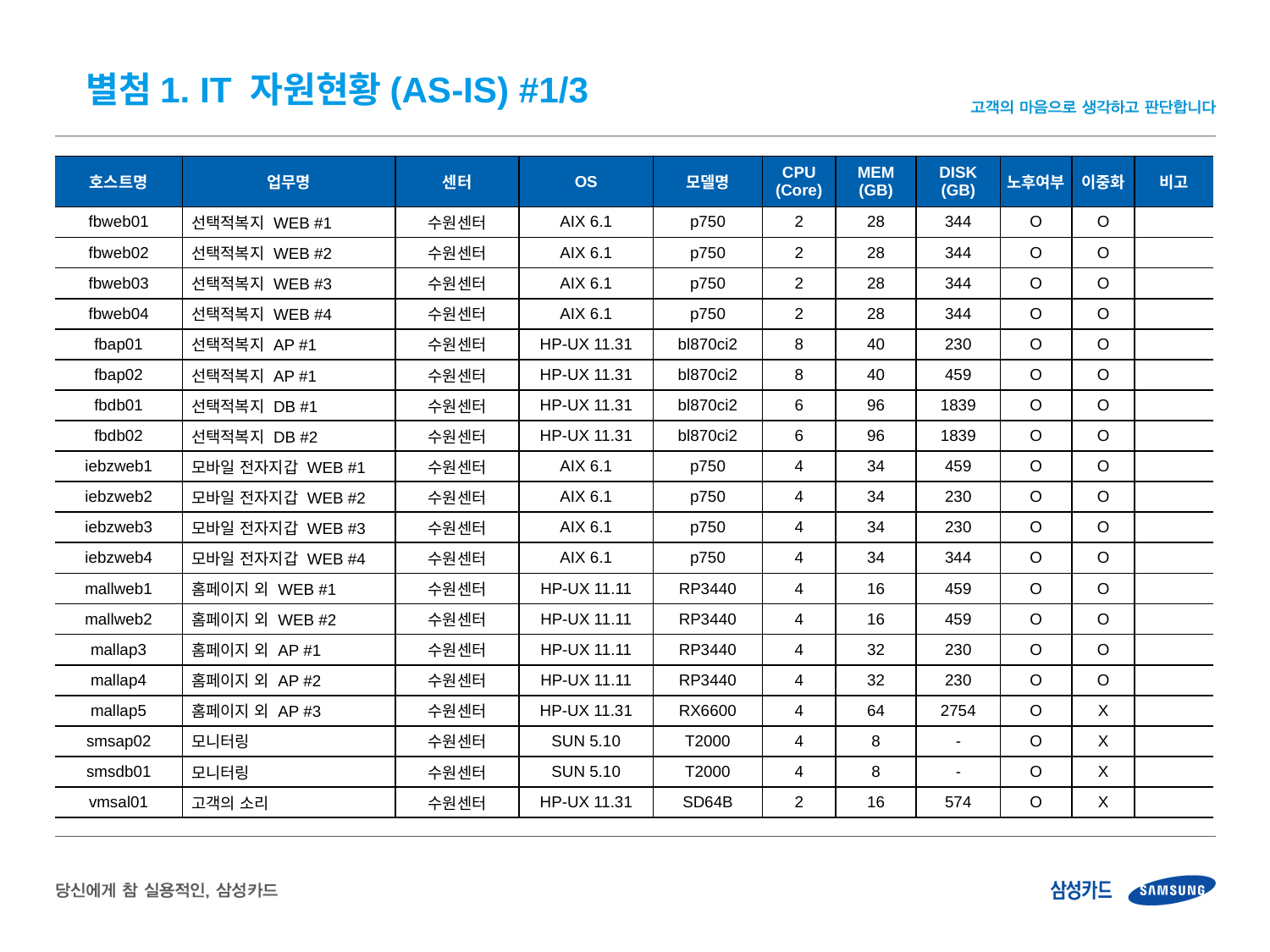

별첨1. IT 자원현황(AS-IS) #1/3
| 호스트명 | 업무명 | 센터 | OS | 모델명 | CPU (Core) | MEM (GB) | DISK (GB) | 노후여부 | 이중화 | 비고 |
| --- | --- | --- | --- | --- | --- | --- | --- | --- | --- | --- |
| fbweb01 | 선택적복지 WEB #1 | 수원센터 | AIX 6.1 | p750 | 2 | 28 | 344 | O | O |  |
| fbweb02 | 선택적복지 WEB #2 | 수원센터 | AIX 6.1 | p750 | 2 | 28 | 344 | O | O |  |
| fbweb03 | 선택적복지 WEB #3 | 수원센터 | AIX 6.1 | p750 | 2 | 28 | 344 | O | O |  |
| fbweb04 | 선택적복지 WEB #4 | 수원센터 | AIX 6.1 | p750 | 2 | 28 | 344 | O | O |  |
| fbap01 | 선택적복지 AP #1 | 수원센터 | HP-UX 11.31 | bl870ci2 | 8 | 40 | 230 | O | O |  |
| fbap02 | 선택적복지 AP #1 | 수원센터 | HP-UX 11.31 | bl870ci2 | 8 | 40 | 459 | O | O |  |
| fbdb01 | 선택적복지 DB #1 | 수원센터 | HP-UX 11.31 | bl870ci2 | 6 | 96 | 1839 | O | O |  |
| fbdb02 | 선택적복지 DB #2 | 수원센터 | HP-UX 11.31 | bl870ci2 | 6 | 96 | 1839 | O | O |  |
| iebzweb1 | 모바일 전자지갑 WEB #1 | 수원센터 | AIX 6.1 | p750 | 4 | 34 | 459 | O | O |  |
| iebzweb2 | 모바일 전자지갑 WEB #2 | 수원센터 | AIX 6.1 | p750 | 4 | 34 | 230 | O | O |  |
| iebzweb3 | 모바일 전자지갑 WEB #3 | 수원센터 | AIX 6.1 | p750 | 4 | 34 | 230 | O | O |  |
| iebzweb4 | 모바일 전자지갑 WEB #4 | 수원센터 | AIX 6.1 | p750 | 4 | 34 | 344 | O | O |  |
| mallweb1 | 홈페이지 외 WEB #1 | 수원센터 | HP-UX 11.11 | RP3440 | 4 | 16 | 459 | O | O |  |
| mallweb2 | 홈페이지 외 WEB #2 | 수원센터 | HP-UX 11.11 | RP3440 | 4 | 16 | 459 | O | O |  |
| mallap3 | 홈페이지 외 AP #1 | 수원센터 | HP-UX 11.11 | RP3440 | 4 | 32 | 230 | O | O |  |
| mallap4 | 홈페이지 외 AP #2 | 수원센터 | HP-UX 11.11 | RP3440 | 4 | 32 | 230 | O | O |  |
| mallap5 | 홈페이지 외 AP #3 | 수원센터 | HP-UX 11.31 | RX6600 | 4 | 64 | 2754 | O | X |  |
| smsap02 | 모니터링 | 수원센터 | SUN 5.10 | T2000 | 4 | 8 | - | O | X |  |
| smsdb01 | 모니터링 | 수원센터 | SUN 5.10 | T2000 | 4 | 8 | - | O | X |  |
| vmsal01 | 고객의 소리 | 수원센터 | HP-UX 11.31 | SD64B | 2 | 16 | 574 | O | X |  |